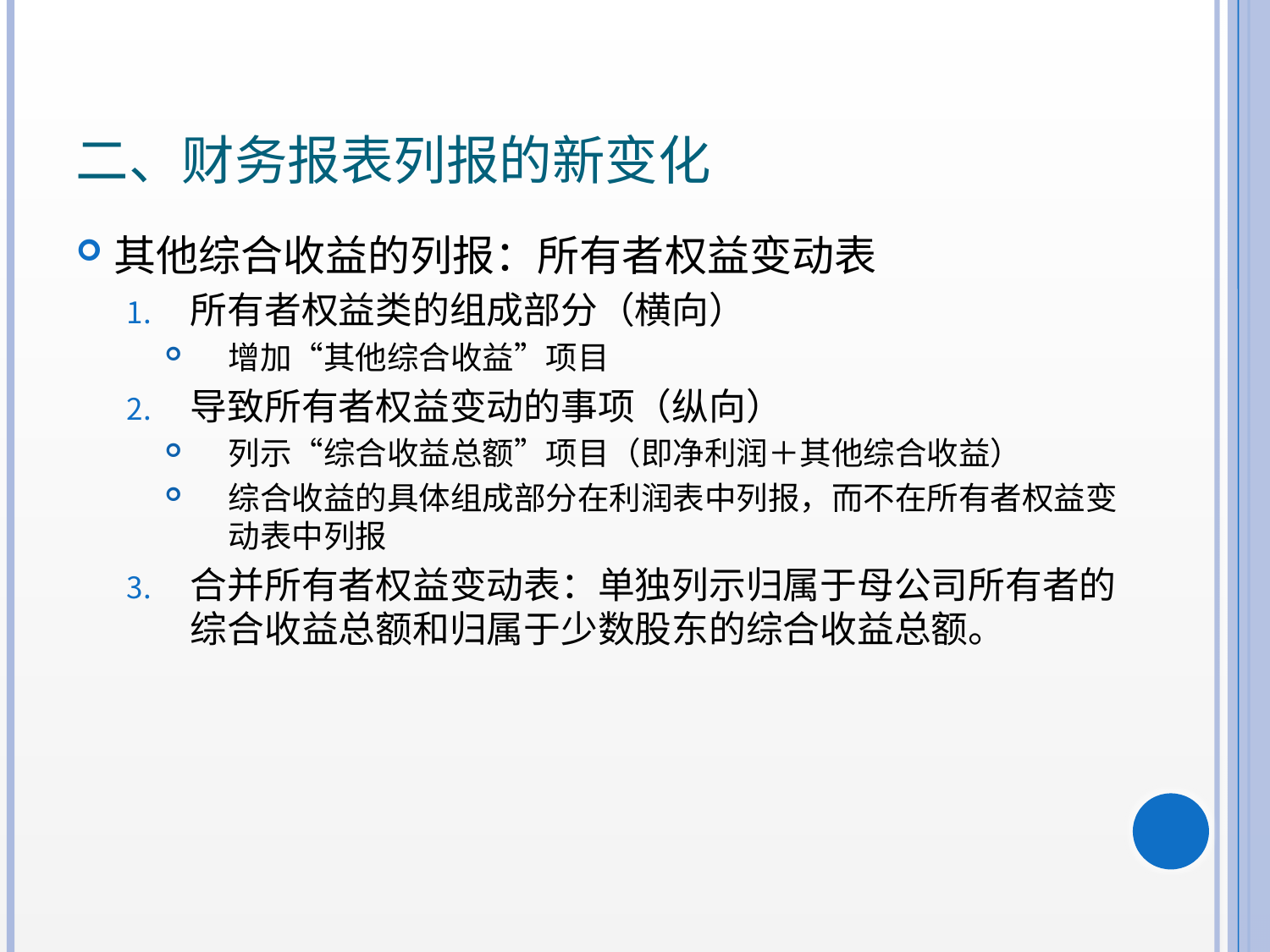

# 二、财务报表列报的新变化
其他综合收益的列报：所有者权益变动表
所有者权益类的组成部分（横向）
增加“其他综合收益”项目
导致所有者权益变动的事项（纵向）
列示“综合收益总额”项目（即净利润＋其他综合收益）
综合收益的具体组成部分在利润表中列报，而不在所有者权益变动表中列报
合并所有者权益变动表：单独列示归属于母公司所有者的综合收益总额和归属于少数股东的综合收益总额。